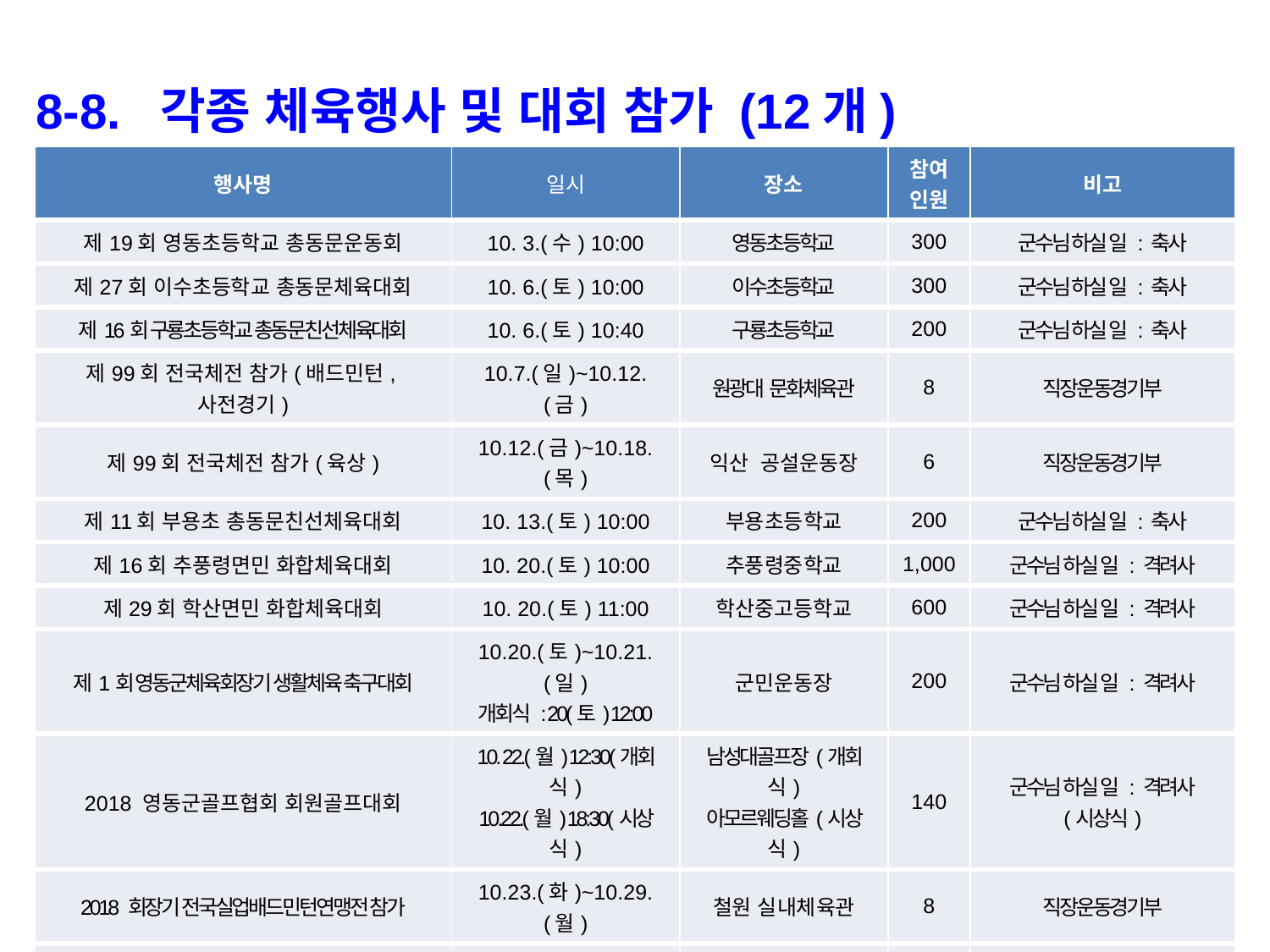

8-8.  각종 체육행사 및 대회 참가 (12개)

| 행사명 | 일시 | 장소 | 참여인원 | 비고 |
| --- | --- | --- | --- | --- |
| 제19회 영동초등학교 총동문운동회 | 10. 3.(수) 10:00 | 영동초등학교 | 300 | 군수님 하실 일 : 축사 |
| 제27회 이수초등학교 총동문체육대회 | 10. 6.(토) 10:00 | 이수초등학교 | 300 | 군수님 하실 일 : 축사 |
| 제16회 구룡초등학교 총동문친선체육대회 | 10. 6.(토) 10:40 | 구룡초등학교 | 200 | 군수님 하실 일 : 축사 |
| 제99회 전국체전 참가(배드민턴,사전경기) | 10.7.(일)~10.12.(금) | 원광대 문화체육관 | 8 | 직장운동경기부 |
| 제99회 전국체전 참가(육상) | 10.12.(금)~10.18.(목) | 익산 공설운동장 | 6 | 직장운동경기부 |
| 제11회 부용초 총동문친선체육대회 | 10. 13.(토) 10:00 | 부용초등학교 | 200 | 군수님 하실 일 : 축사 |
| 제16회 추풍령면민 화합체육대회 | 10. 20.(토) 10:00 | 추풍령중학교 | 1,000 | 군수님 하실 일 : 격려사 |
| 제29회 학산면민 화합체육대회 | 10. 20.(토) 11:00 | 학산중고등학교 | 600 | 군수님 하실 일 : 격려사 |
| 제1회 영동군체육회장기 생활체육 축구대회 | 10.20.(토)~10.21.(일) 개회식 : 20(토) 12:00 | 군민운동장 | 200 | 군수님 하실 일 : 격려사 |
| 2018 영동군골프협회 회원골프대회 | 10. 22.(월) 12:30(개회식) 10.22.(월) 18:30(시상식) | 남성대골프장(개회식) 아모르웨딩홀(시상식) | 140 | 군수님 하실 일 : 격려사 (시상식) |
| 2018 회장기 전국실업배드민턴연맹전 참가 | 10.23.(화)~10.29.(월) | 철원 실내체육관 | 8 | 직장운동경기부 |
| 제11회 영동읍 한마음 체육대회 | 10. 27.(토) 10:00 | 영동체육관 | 1,500 | 군수님 하실 일 : 격려사 |